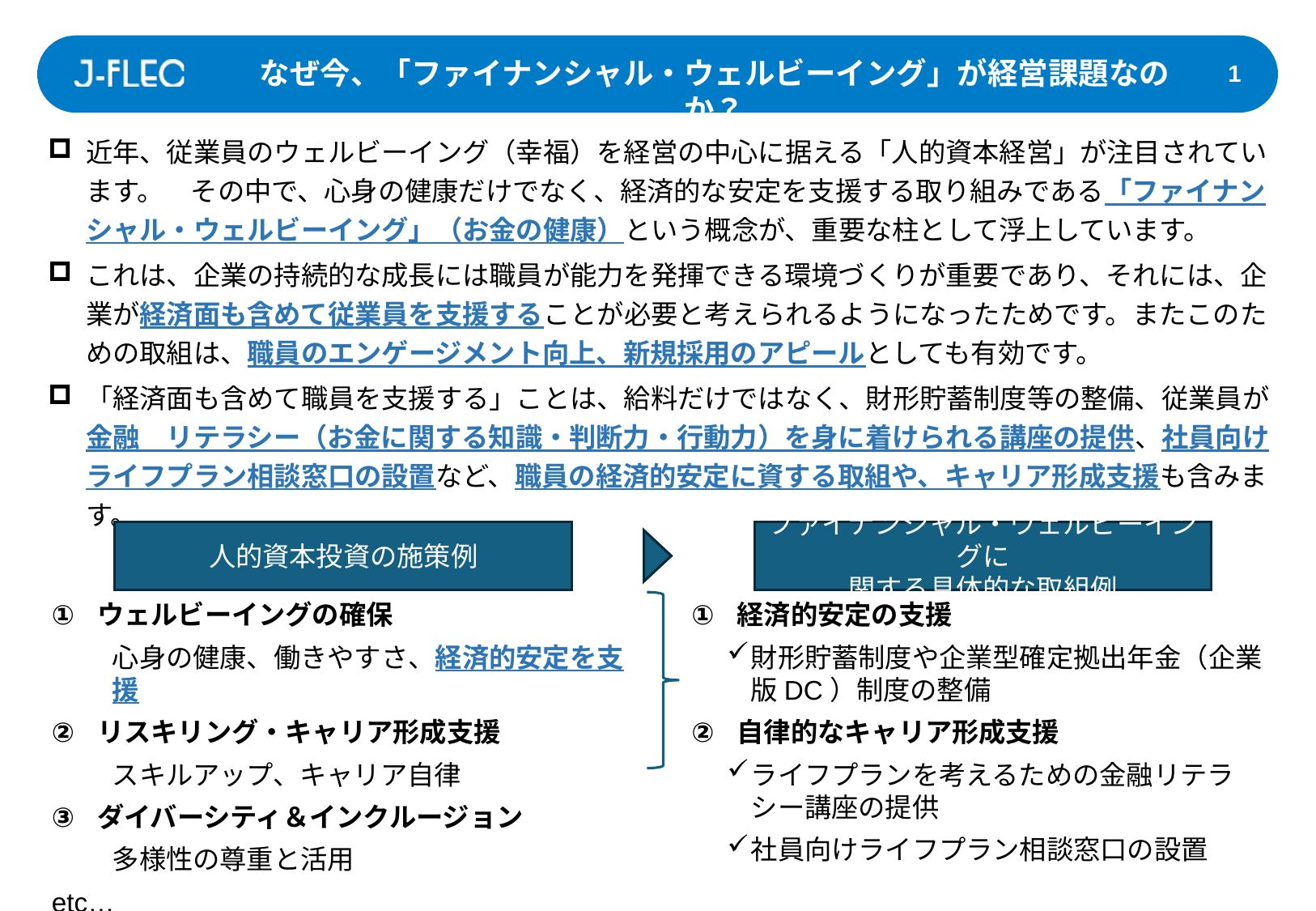

なぜ今、「ファイナンシャル・ウェルビーイング」が経営課題なのか？
1
近年、従業員のウェルビーイング（幸福）を経営の中心に据える「人的資本経営」が注目されています。　その中で、心身の健康だけでなく、経済的な安定を支援する取り組みである「ファイナンシャル・ウェルビーイング」（お金の健康）という概念が、重要な柱として浮上しています。
これは、企業の持続的な成長には職員が能力を発揮できる環境づくりが重要であり、それには、企業が経済面も含めて従業員を支援することが必要と考えられるようになったためです。またこのための取組は、職員のエンゲージメント向上、新規採用のアピールとしても有効です。
「経済面も含めて職員を支援する」ことは、給料だけではなく、財形貯蓄制度等の整備、従業員が金融　リテラシー（お金に関する知識・判断力・行動力）を身に着けられる講座の提供、社員向けライフプラン相談窓口の設置など、職員の経済的安定に資する取組や、キャリア形成支援も含みます。
人的資本投資の施策例
ファイナンシャル・ウェルビーイングに
関する具体的な取組例

ウェルビーイングの確保
心身の健康、働きやすさ、経済的安定を支援
リスキリング・キャリア形成支援
スキルアップ、キャリア自律
ダイバーシティ＆インクルージョン
多様性の尊重と活用
etc…

経済的安定の支援
財形貯蓄制度や企業型確定拠出年金（企業版DC）制度の整備
自律的なキャリア形成支援
ライフプランを考えるための金融リテラシー講座の提供
社員向けライフプラン相談窓口の設置